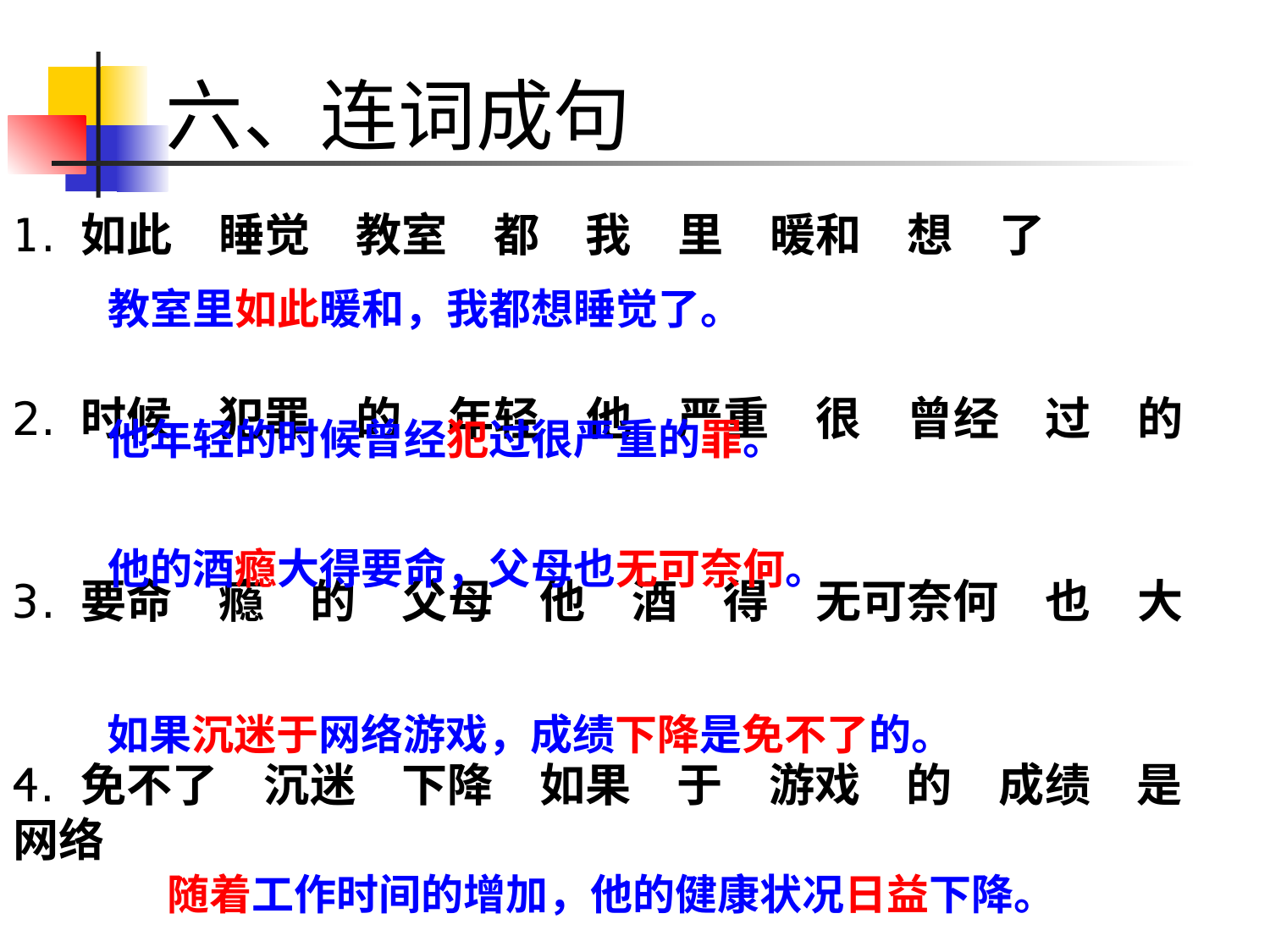

# 六、连词成句
1. 如此　睡觉　教室　都　我　里　暖和　想　了

2. 时候　犯罪　的　年轻　他　严重　很　曾经　过　的

3. 要命　瘾　的　父母　他　酒　得　无可奈何　也　大

4. 免不了　沉迷　下降　如果　于　游戏　的　成绩　是　网络

5. 增加　下降　随着　工作时间　的　的　他　状况　日益　健康

教室里如此暖和，我都想睡觉了。
他年轻的时候曾经犯过很严重的罪。
他的酒瘾大得要命，父母也无可奈何。
如果沉迷于网络游戏，成绩下降是免不了的。
随着工作时间的增加，他的健康状况日益下降。